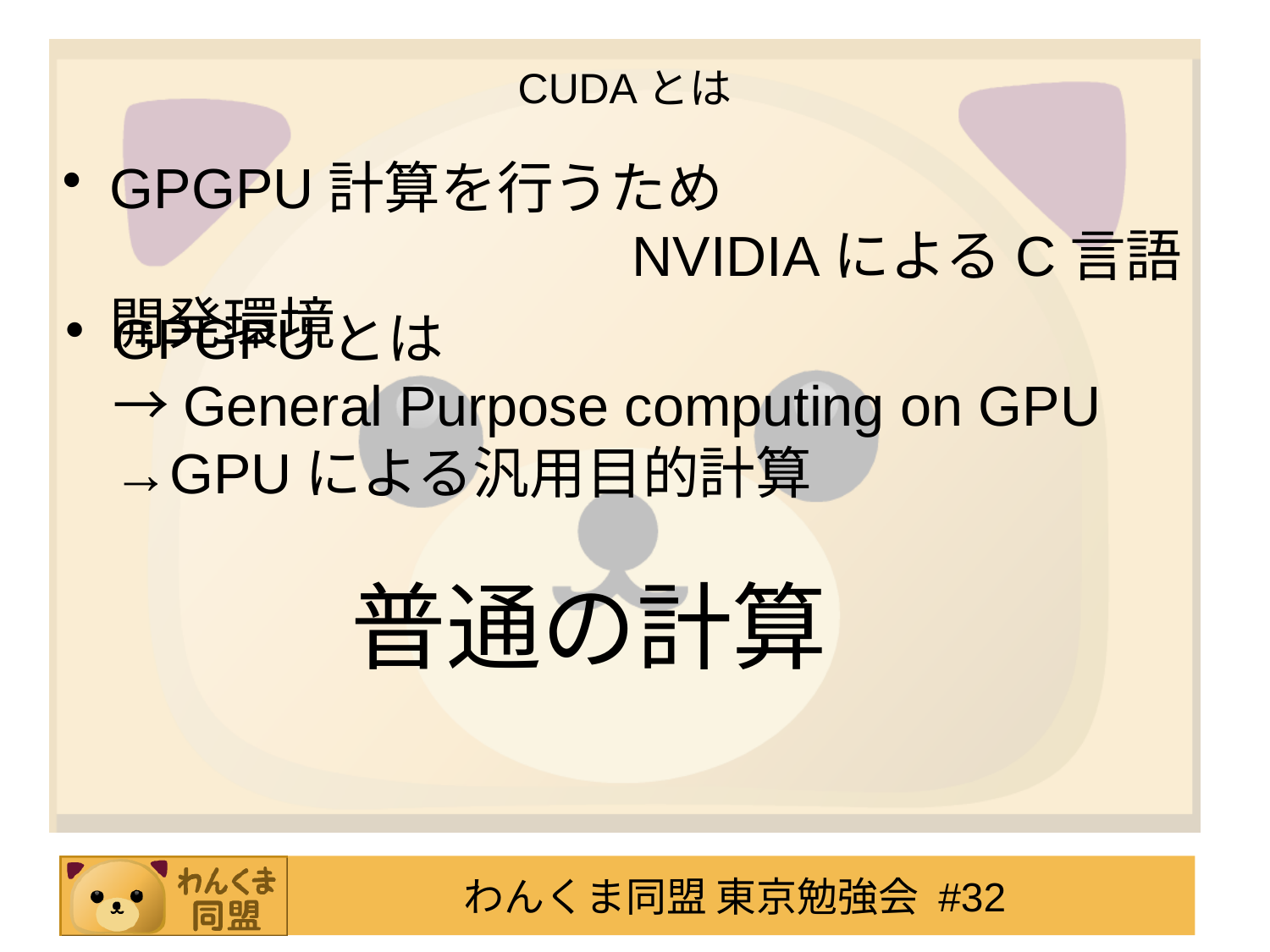

# CUDAとは
GPGPU計算を行うため
　　　　　　　　　NVIDIAによるC言語開発環境
GPGPUとは
→General Purpose computing on GPU
→GPUによる汎用目的計算
普通の計算